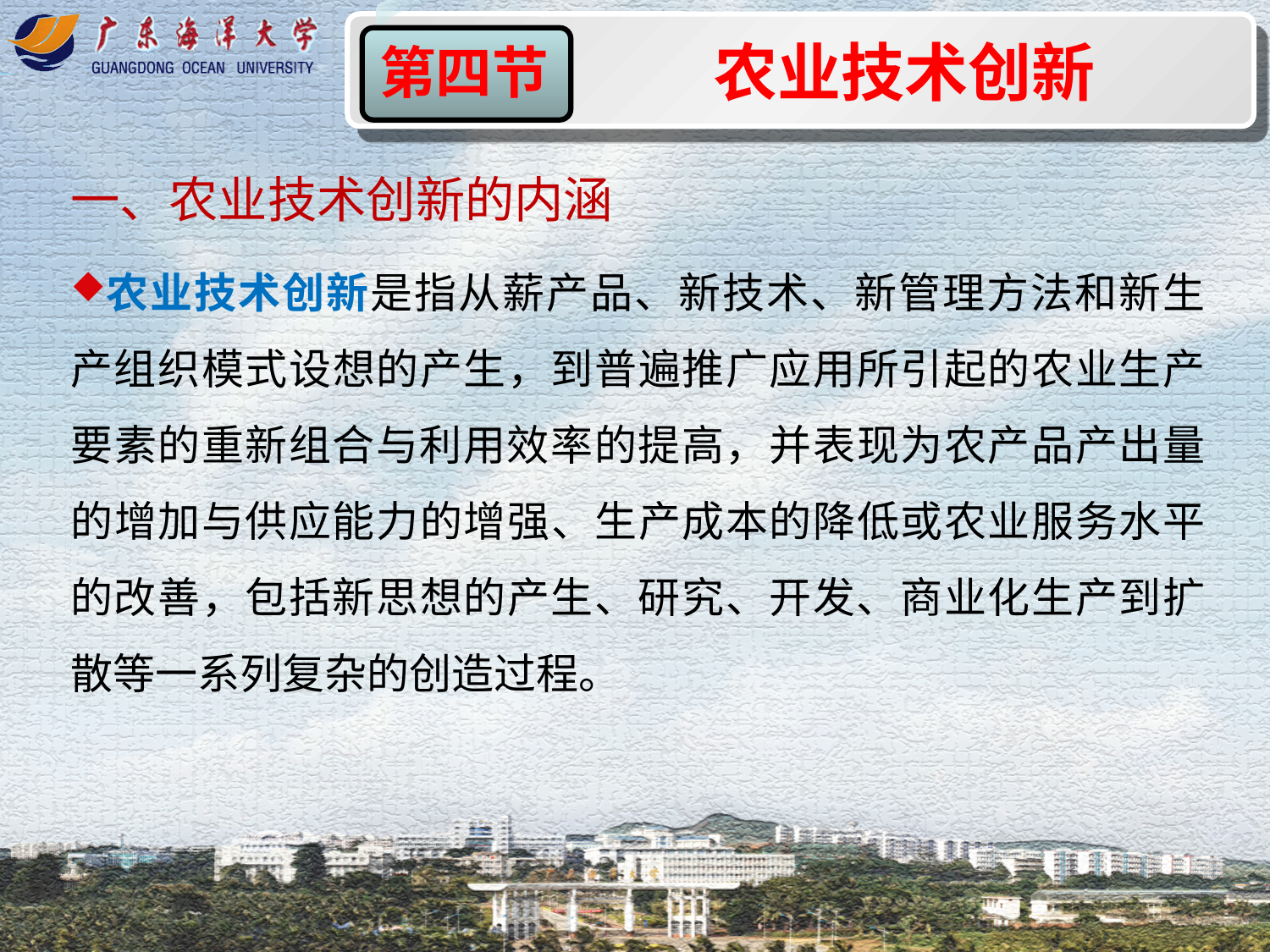

农业技术创新

第四节
一、农业技术创新的内涵
农业技术创新是指从薪产品、新技术、新管理方法和新生产组织模式设想的产生，到普遍推广应用所引起的农业生产要素的重新组合与利用效率的提高，并表现为农产品产出量的增加与供应能力的增强、生产成本的降低或农业服务水平的改善，包括新思想的产生、研究、开发、商业化生产到扩散等一系列复杂的创造过程。